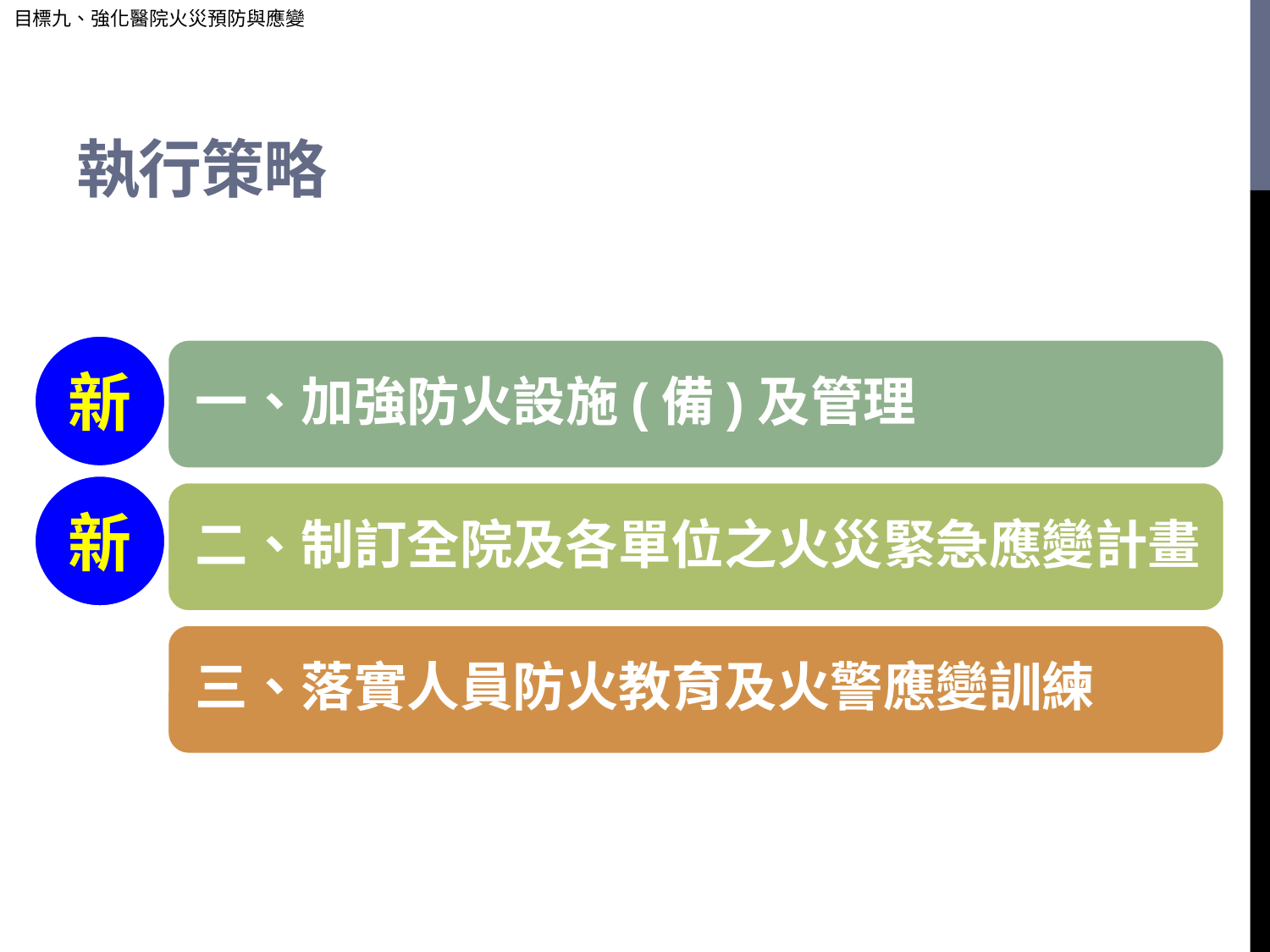

# 執行策略
一、加強防火設施(備)及管理
二、制訂全院及各單位之火災緊急應變計畫
三、落實人員防火教育及火警應變訓練
新
新